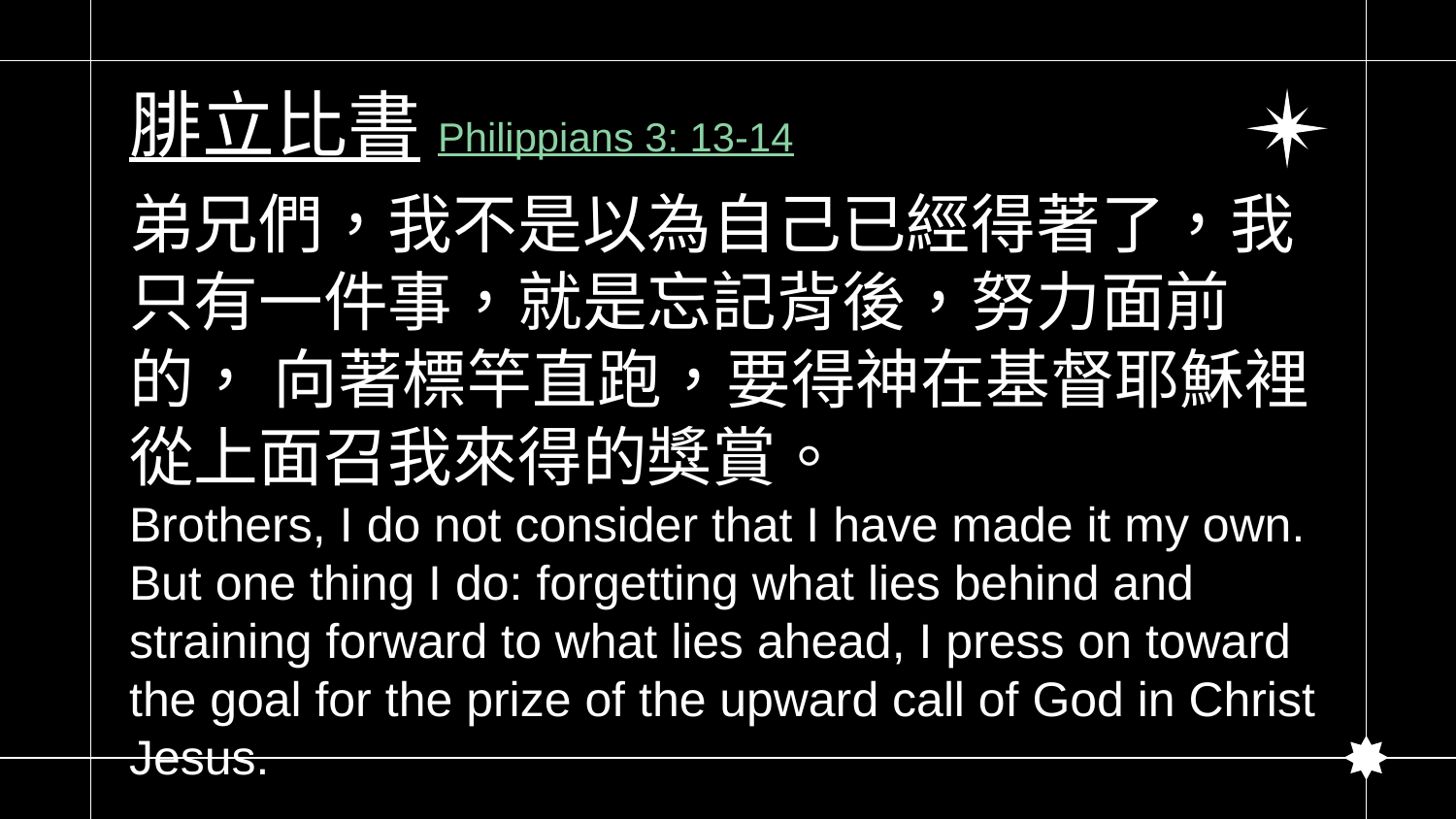

# 腓立比書Philippians 3: 13-14

弟兄們，我不是以為自己已經得著了，我只有一件事，就是忘記背後，努力面前的， 向著標竿直跑，要得神在基督耶穌裡從上面召我來得的獎賞。
Brothers, I do not consider that I have made it my own. But one thing I do: forgetting what lies behind and straining forward to what lies ahead, I press on toward the goal for the prize of the upward call of God in Christ Jesus.